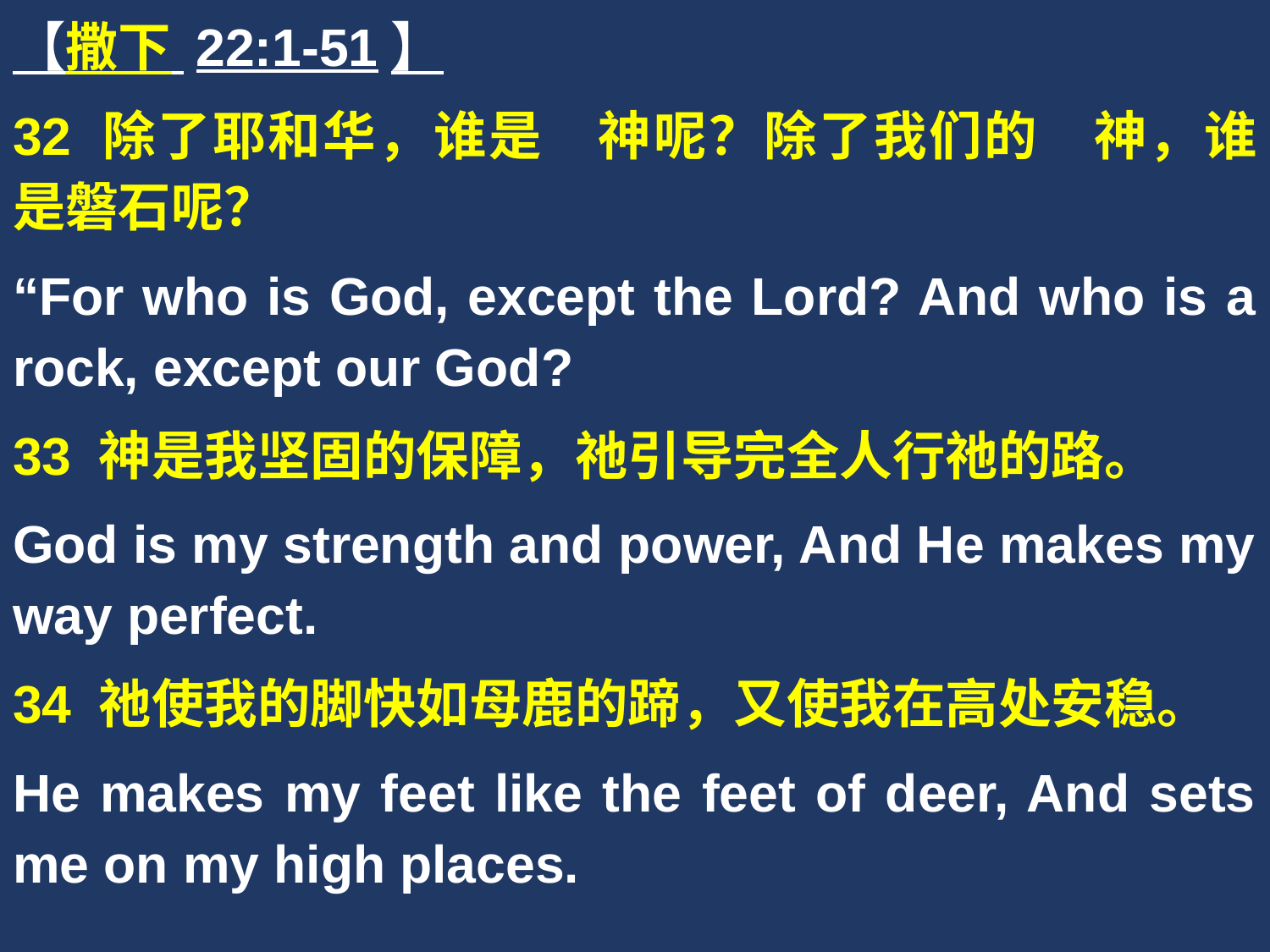

【撒下 22:1-51】
32 除了耶和华，谁是　神呢？除了我们的　神，谁是磐石呢？
“For who is God, except the Lord? And who is a rock, except our God?
33 神是我坚固的保障，祂引导完全人行祂的路。
God is my strength and power, And He makes my way perfect.
34 祂使我的脚快如母鹿的蹄，又使我在高处安稳。
He makes my feet like the feet of deer, And sets me on my high places.